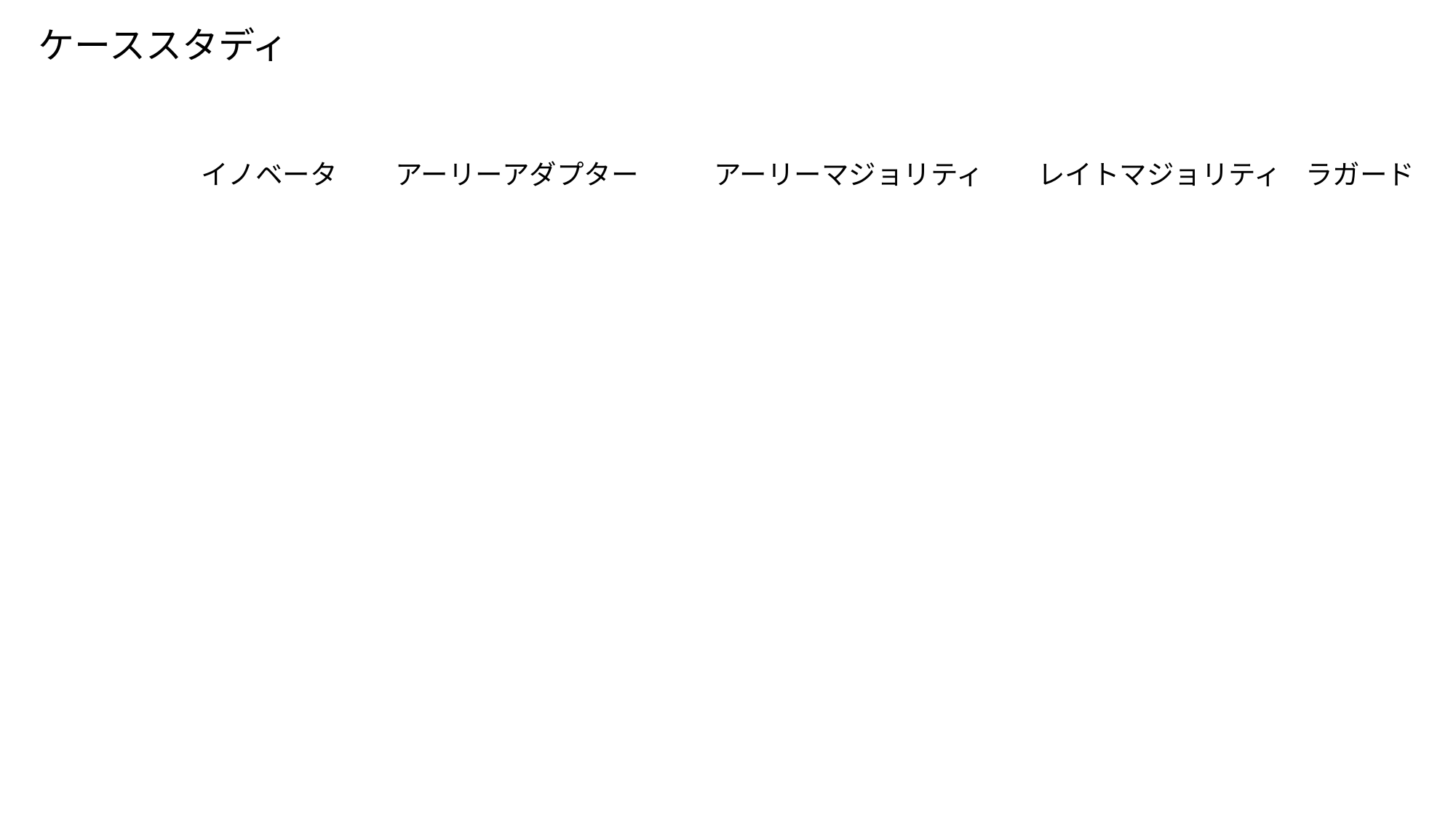

ケーススタディ
イノベータ
アーリーアダプター
アーリーマジョリティ
レイトマジョリティ
ラガード